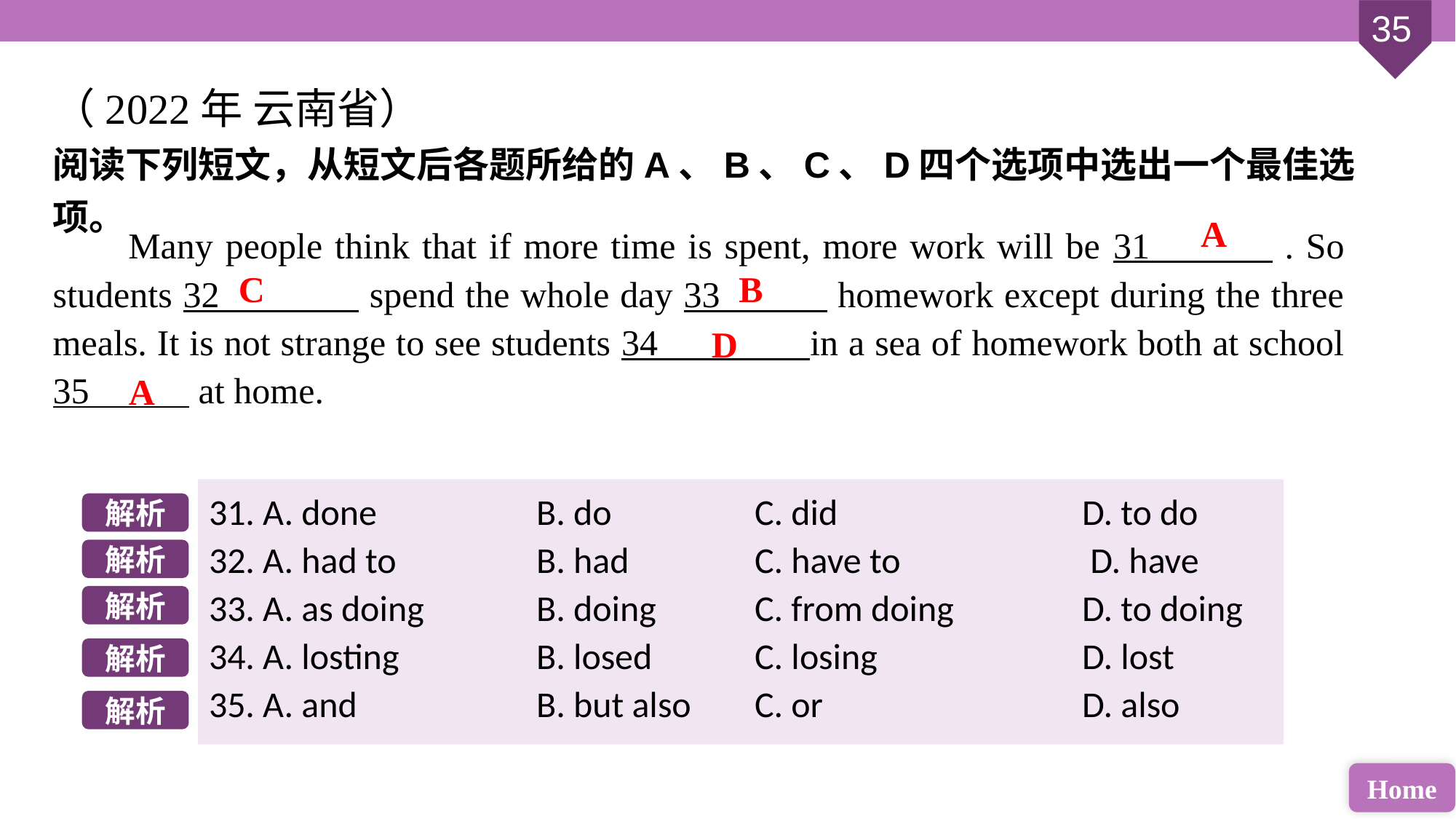

（2022年 云南省）
阅读下列短文，从短文后各题所给的A、B、C、D四个选项中选出一个最佳选项。
      Many people think that if more time is spent, more work will be 31           . So students 32              spend the whole day 33           homework except during the three meals. It is not strange to see students 34               in a sea of homework both at school 35            at home.
A
C
B
D
A
31. A. done 		B. do 		C. did 			D. to do
32. A. had to 		B. had 		C. have to		 D. have
33. A. as doing 	B. doing 	C. from doing 		D. to doing
34. A. losting		B. losed 	C. losing 		D. lost
35. A. and 		B. but also 	C. or 			D. also
解析
解析
解析
解析
解析